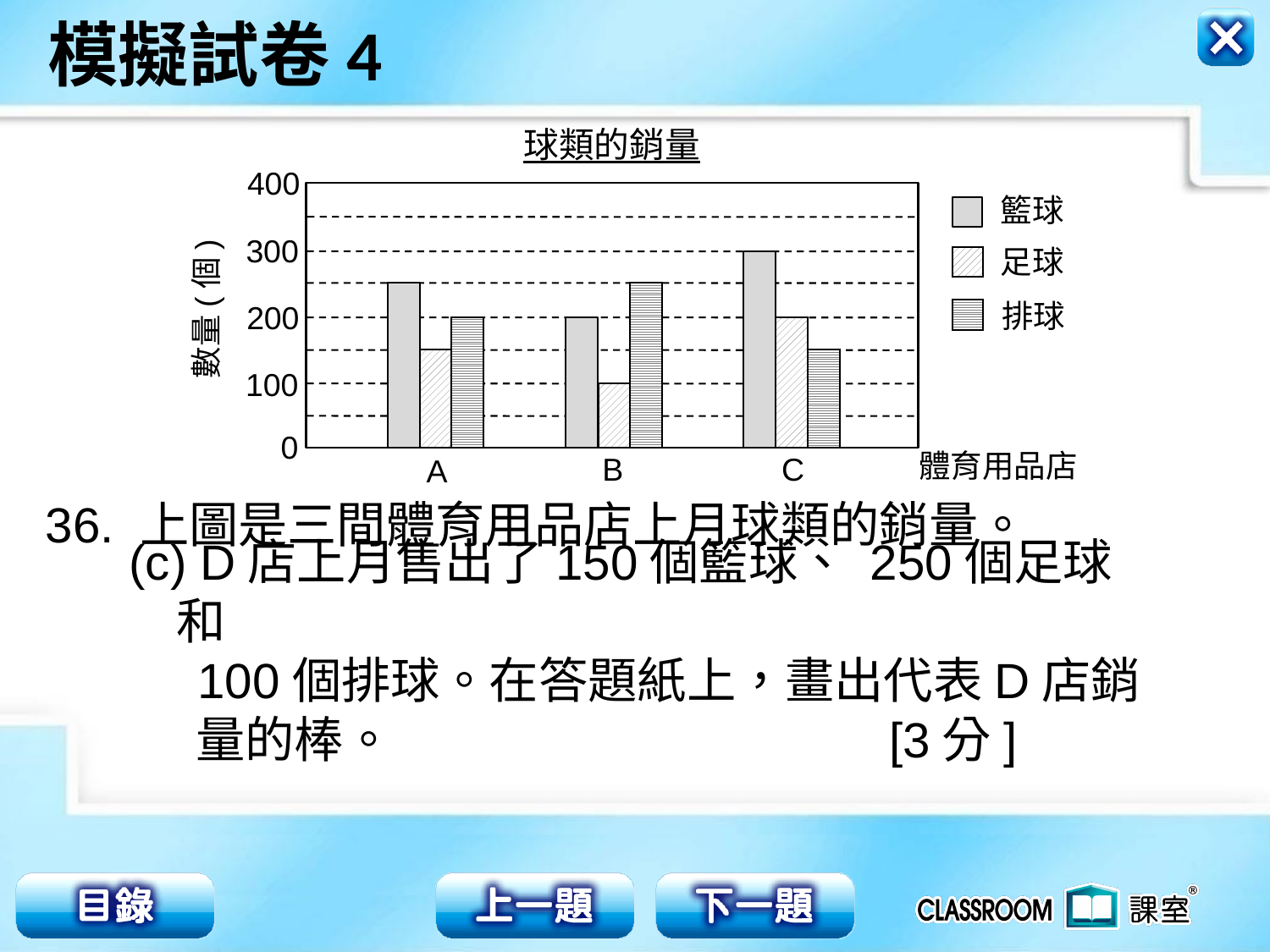

球類的銷量
400

籃球

300
足球

數量(個)
排球
200

100
0
體育用品店
B
C
A
36. 上圖是三間體育用品店上月球類的銷量。
(c) D店上月售出了150個籃球、 250個足球和
     100個排球。在答題紙上，畫出代表D店銷
     量的棒。                                            [3分]